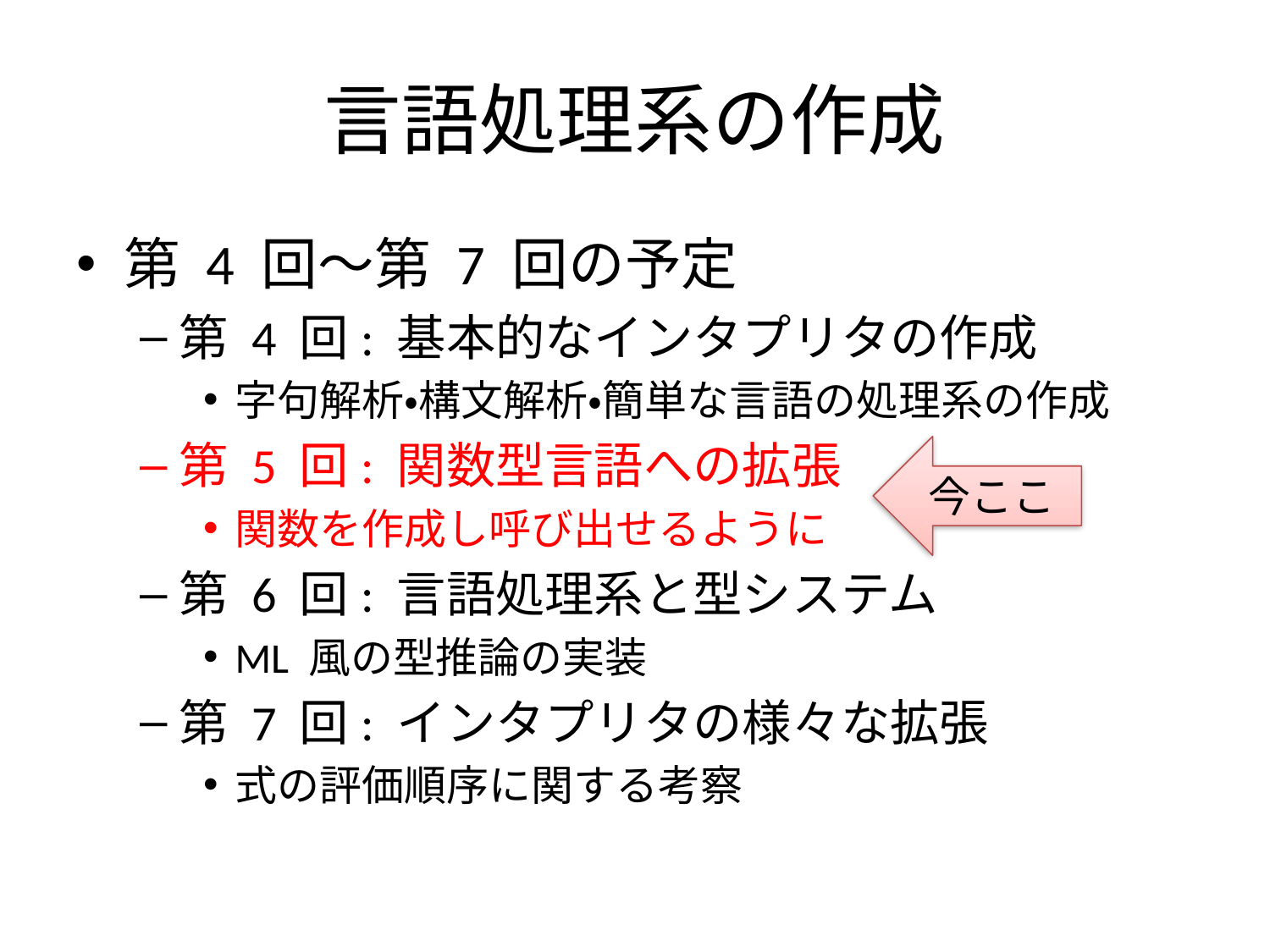

# 言語処理系の作成
第 4 回～第 7 回の予定
第 4 回: 基本的なインタプリタの作成
字句解析・構文解析・簡単な言語の処理系の作成
第 5 回: 関数型言語への拡張
関数を作成し呼び出せるように
第 6 回: 言語処理系と型システム
ML 風の型推論の実装
第 7 回: インタプリタの様々な拡張
式の評価順序に関する考察
今ここ